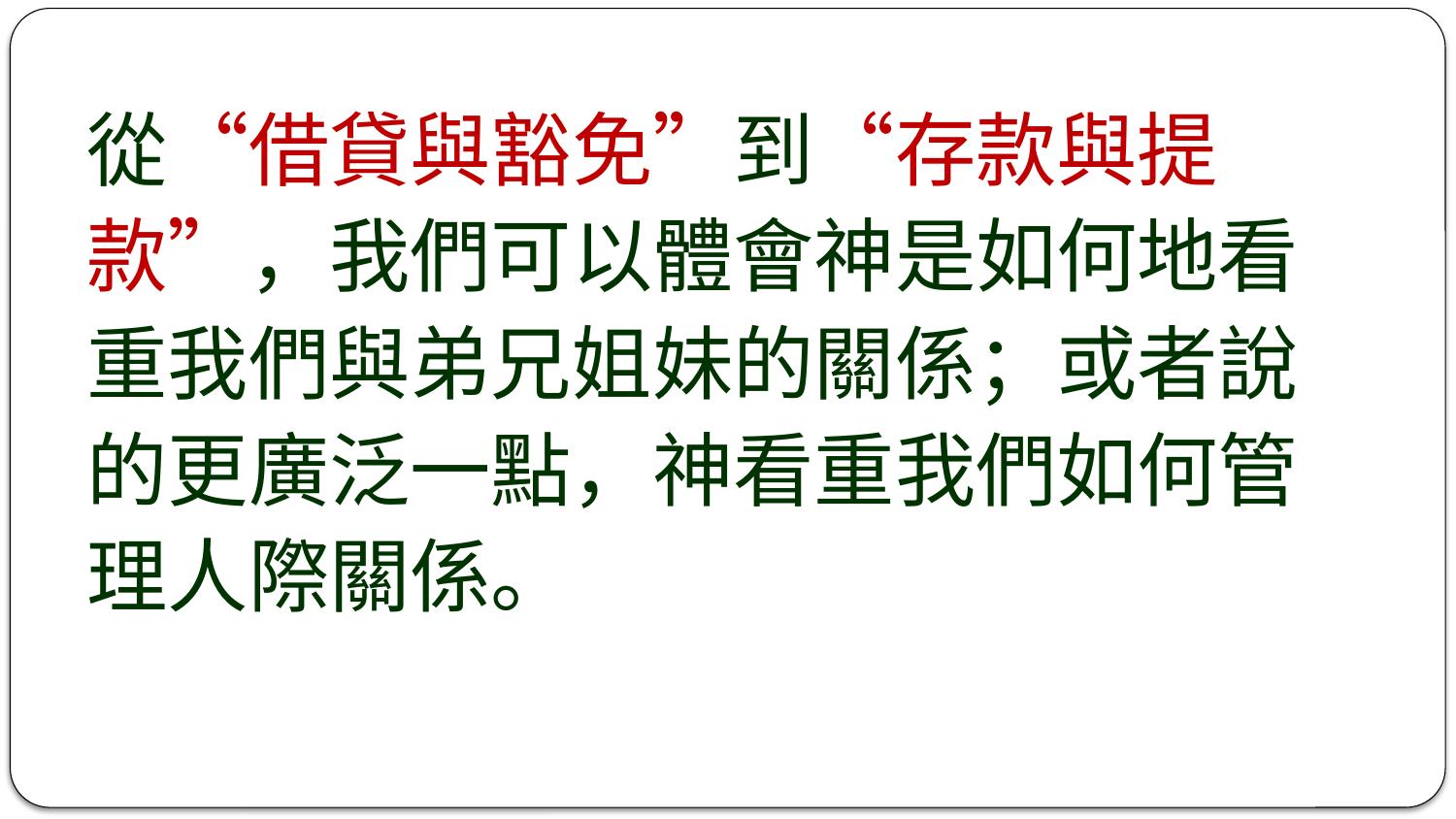

從“借貸與豁免”到“存款與提款”，我們可以體會神是如何地看重我們與弟兄姐妹的關係；或者說的更廣泛一點，神看重我們如何管理人際關係。